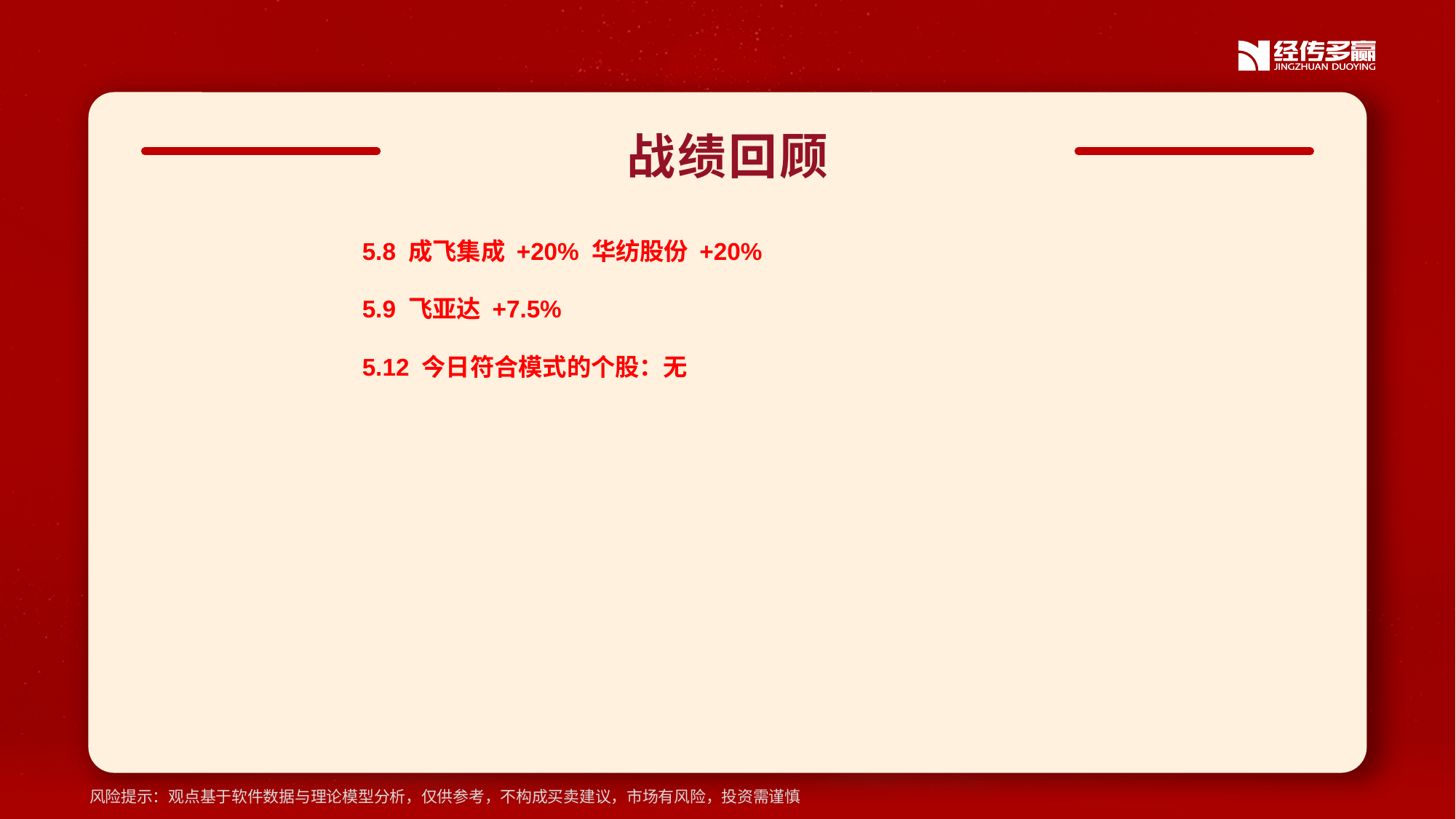

战绩回顾

5.8 成飞集成 +20% 华纺股份 +20%

5.9 飞亚达 +7.5%

5.12 今日符合模式的个股：无